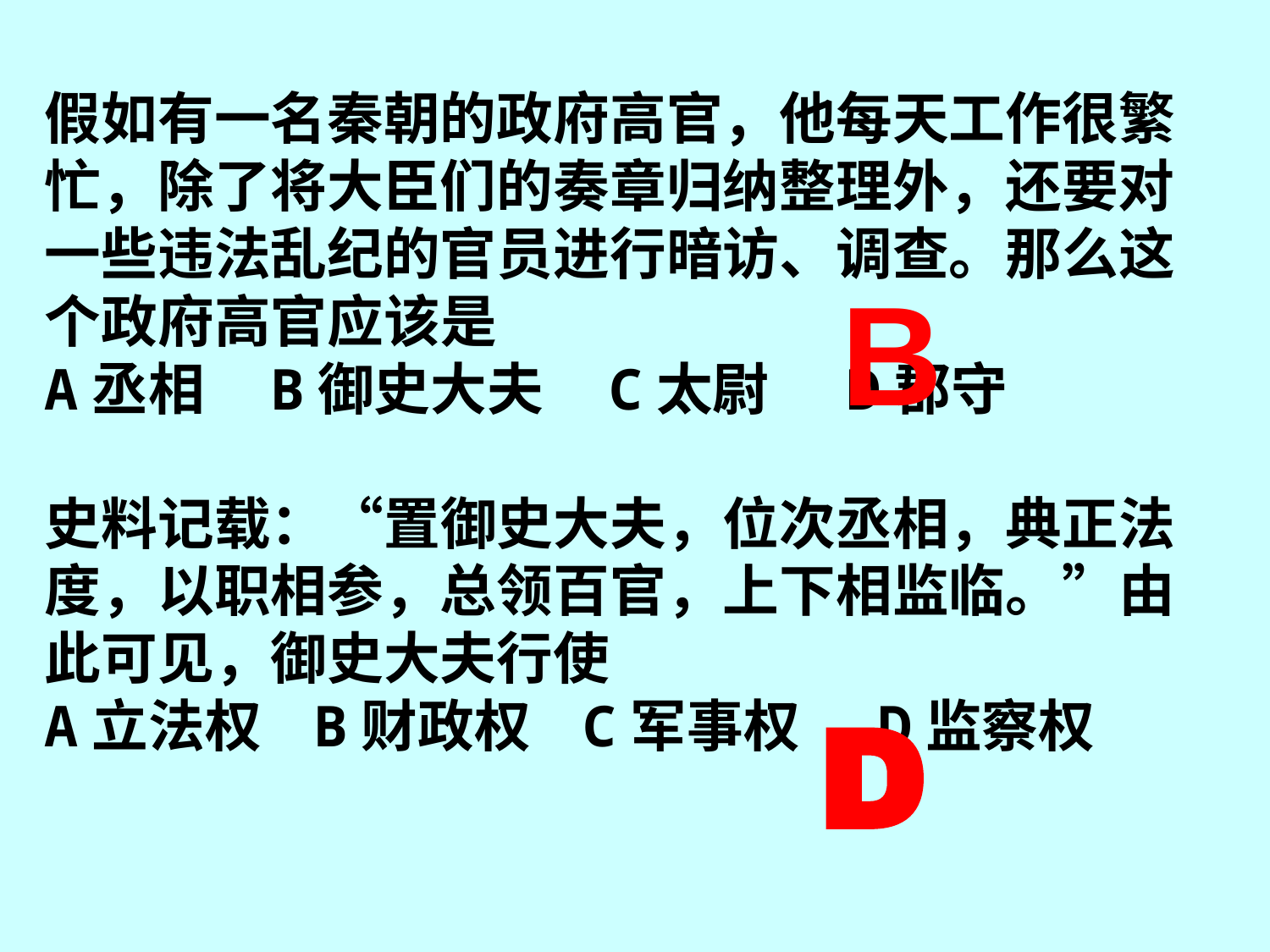

假如有一名秦朝的政府高官，他每天工作很繁忙，除了将大臣们的奏章归纳整理外，还要对一些违法乱纪的官员进行暗访、调查。那么这个政府高官应该是
A丞相    B御史大夫    C太尉     D郡守
B
史料记载：“置御史大夫，位次丞相，典正法度，以职相参，总领百官，上下相监临。”由此可见，御史大夫行使
A立法权   B财政权   C军事权     D监察权
D